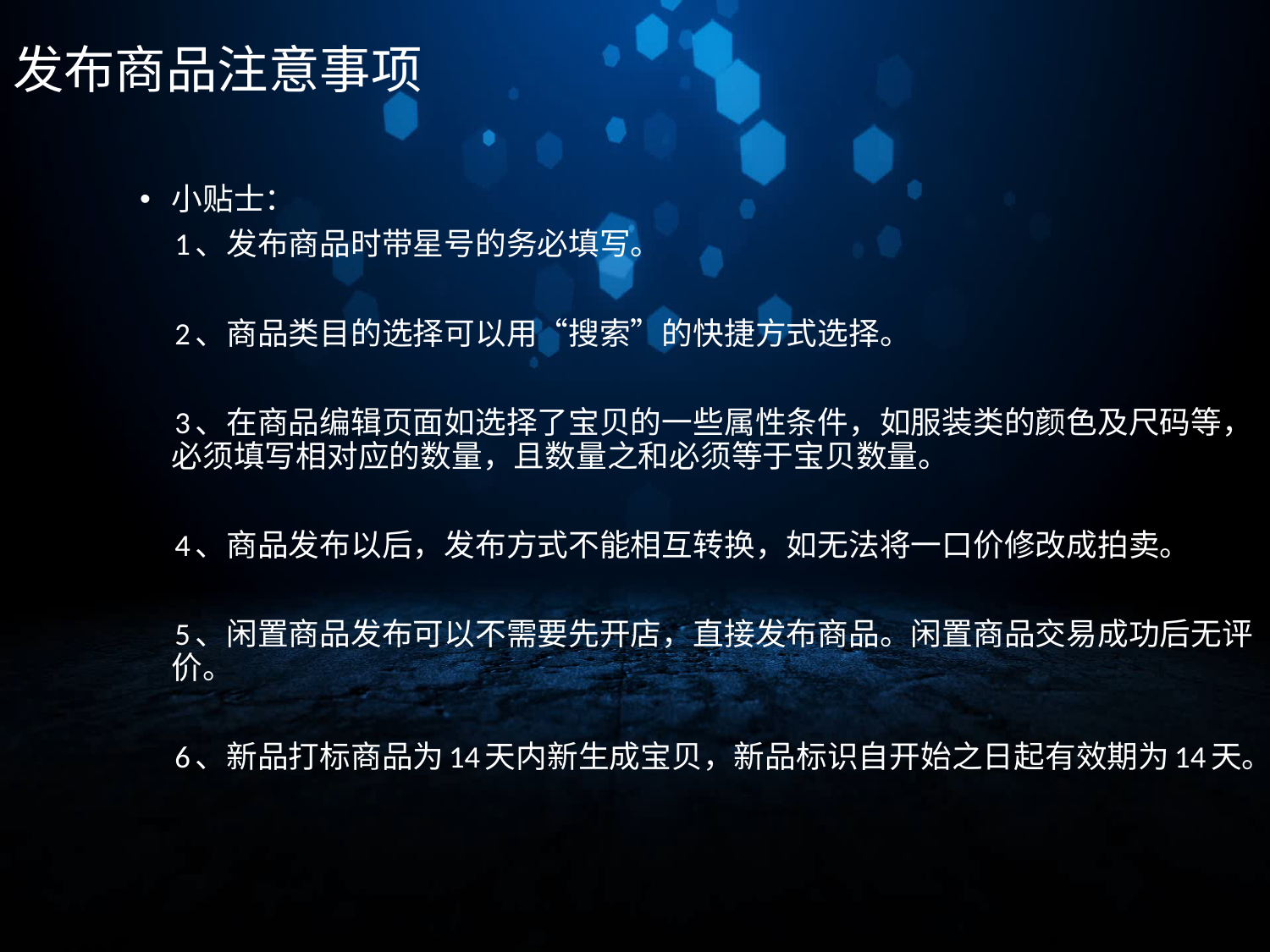

发布商品注意事项
小贴士：
     1、发布商品时带星号的务必填写。

     2、商品类目的选择可以用“搜索”的快捷方式选择。

     3、在商品编辑页面如选择了宝贝的一些属性条件，如服装类的颜色及尺码等，必须填写相对应的数量，且数量之和必须等于宝贝数量。

     4、商品发布以后，发布方式不能相互转换，如无法将一口价修改成拍卖。

     5、闲置商品发布可以不需要先开店，直接发布商品。闲置商品交易成功后无评价。

     6、新品打标商品为14天内新生成宝贝，新品标识自开始之日起有效期为14天。